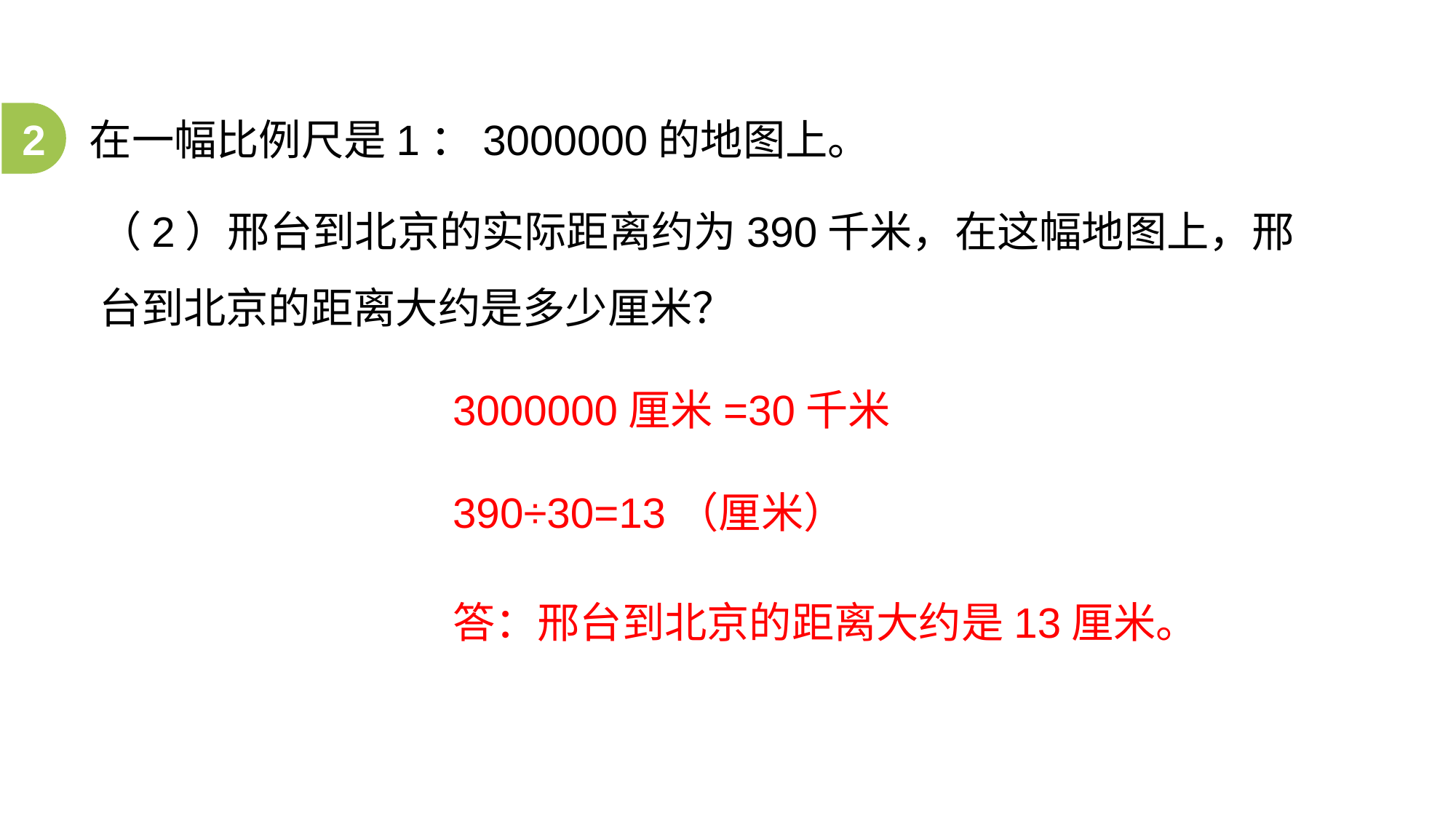

2
在一幅比例尺是1：3000000的地图上。
（2）邢台到北京的实际距离约为390千米，在这幅地图上，邢台到北京的距离大约是多少厘米？
3000000厘米=30千米
390÷30=13（厘米）
答：邢台到北京的距离大约是13厘米。